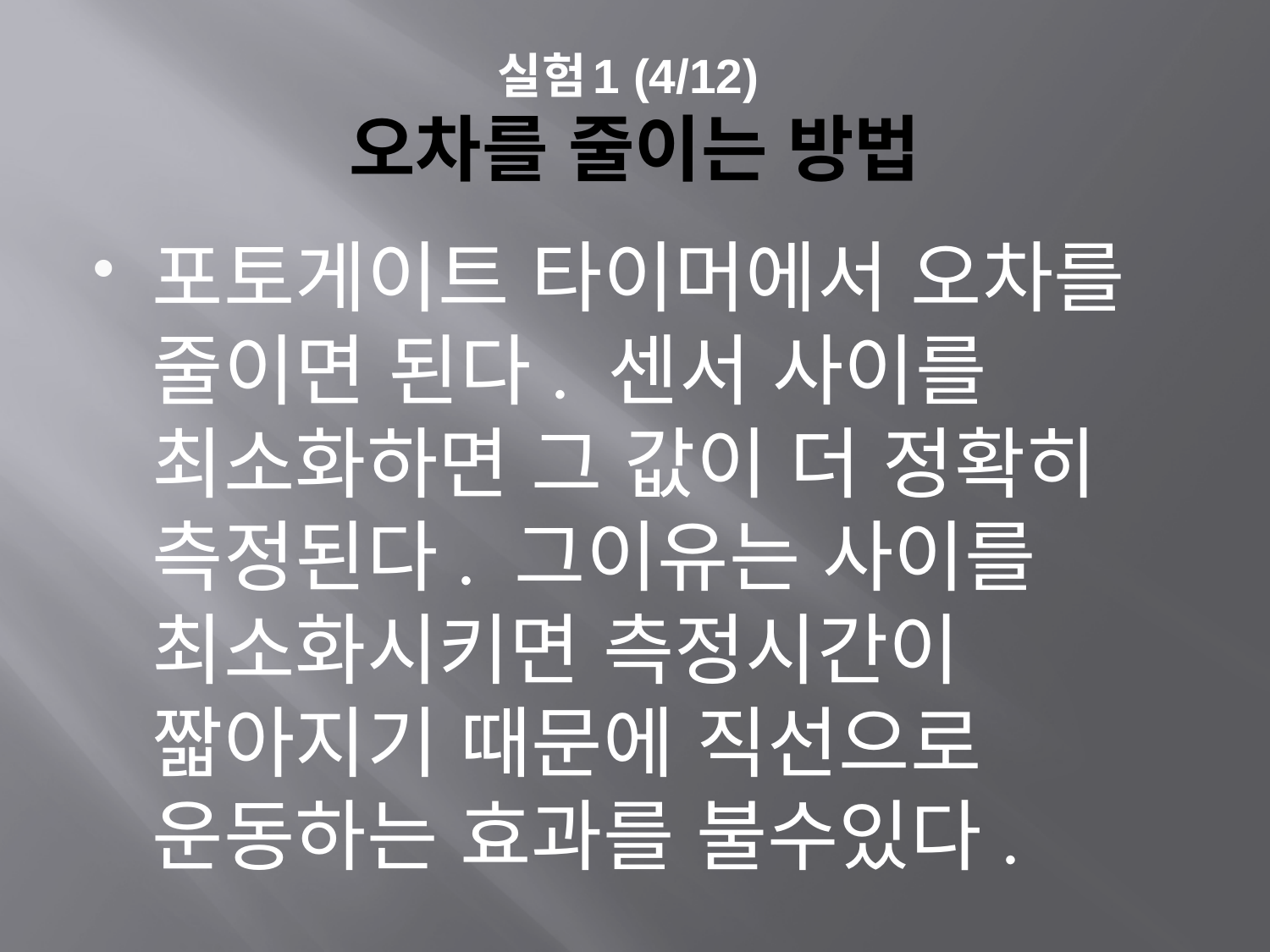

# 실험1 (4/12) 오차를 줄이는 방법
포토게이트 타이머에서 오차를 줄이면 된다. 센서 사이를 최소화하면 그 값이 더 정확히 측정된다. 그이유는 사이를 최소화시키면 측정시간이 짧아지기 때문에 직선으로 운동하는 효과를 불수있다.